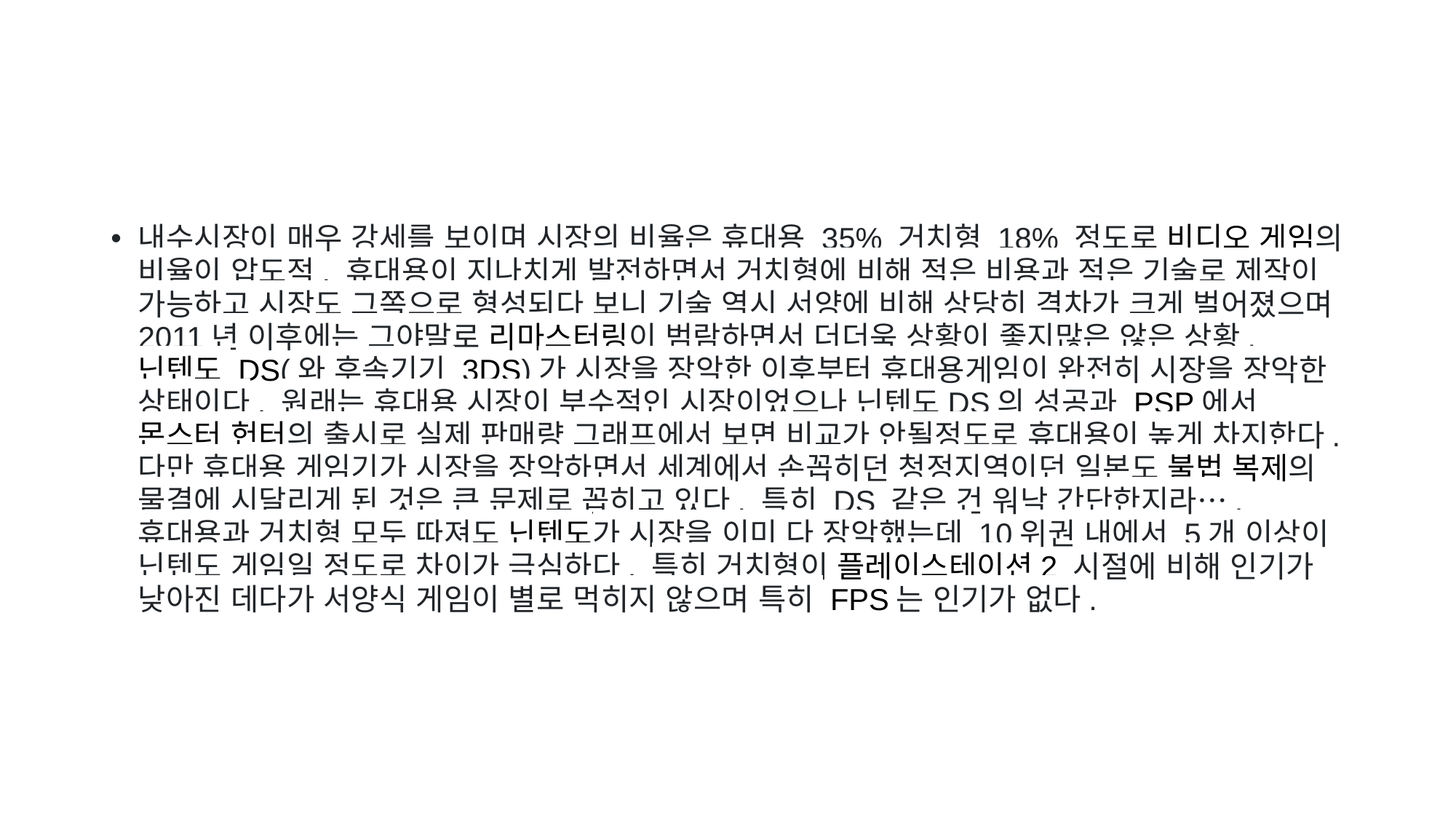

#
내수시장이 매우 강세를 보이며 시장의 비율은 휴대용 35% 거치형 18% 정도로 비디오 게임의 비율이 압도적. 휴대용이 지나치게 발전하면서 거치형에 비해 적은 비용과 적은 기술로 제작이 가능하고 시장도 그쪽으로 형성되다 보니 기술 역시 서양에 비해 상당히 격차가 크게 벌어졌으며 2011년 이후에는 그야말로 리마스터링이 범람하면서 더더욱 상황이 좋지많은 않은 상황. 닌텐도 DS(와 후속기기 3DS)가 시장을 장악한 이후부터 휴대용게임이 완전히 시장을 장악한 상태이다. 원래는 휴대용 시장이 부수적인 시장이었으나 닌텐도DS의 성공과 PSP에서 몬스터 헌터의 출시로 실제 판매량 그래프에서 보면 비교가 안될정도로 휴대용이 높게 차지한다. 다만 휴대용 게임기가 시장을 장악하면서 세계에서 손꼽히던 청정지역이던 일본도 불법 복제의 물결에 시달리게 된 것은 큰 문제로 꼽히고 있다. 특히 DS 같은 건 워낙 간단한지라…. 휴대용과 거치형 모두 따져도 닌텐도가 시장을 이미 다 장악했는데 10위권 내에서 5개 이상이 닌텐도 게임일 정도로 차이가 극심하다. 특히 거치형이 플레이스테이션2 시절에 비해 인기가 낮아진 데다가 서양식 게임이 별로 먹히지 않으며 특히 FPS는 인기가 없다.